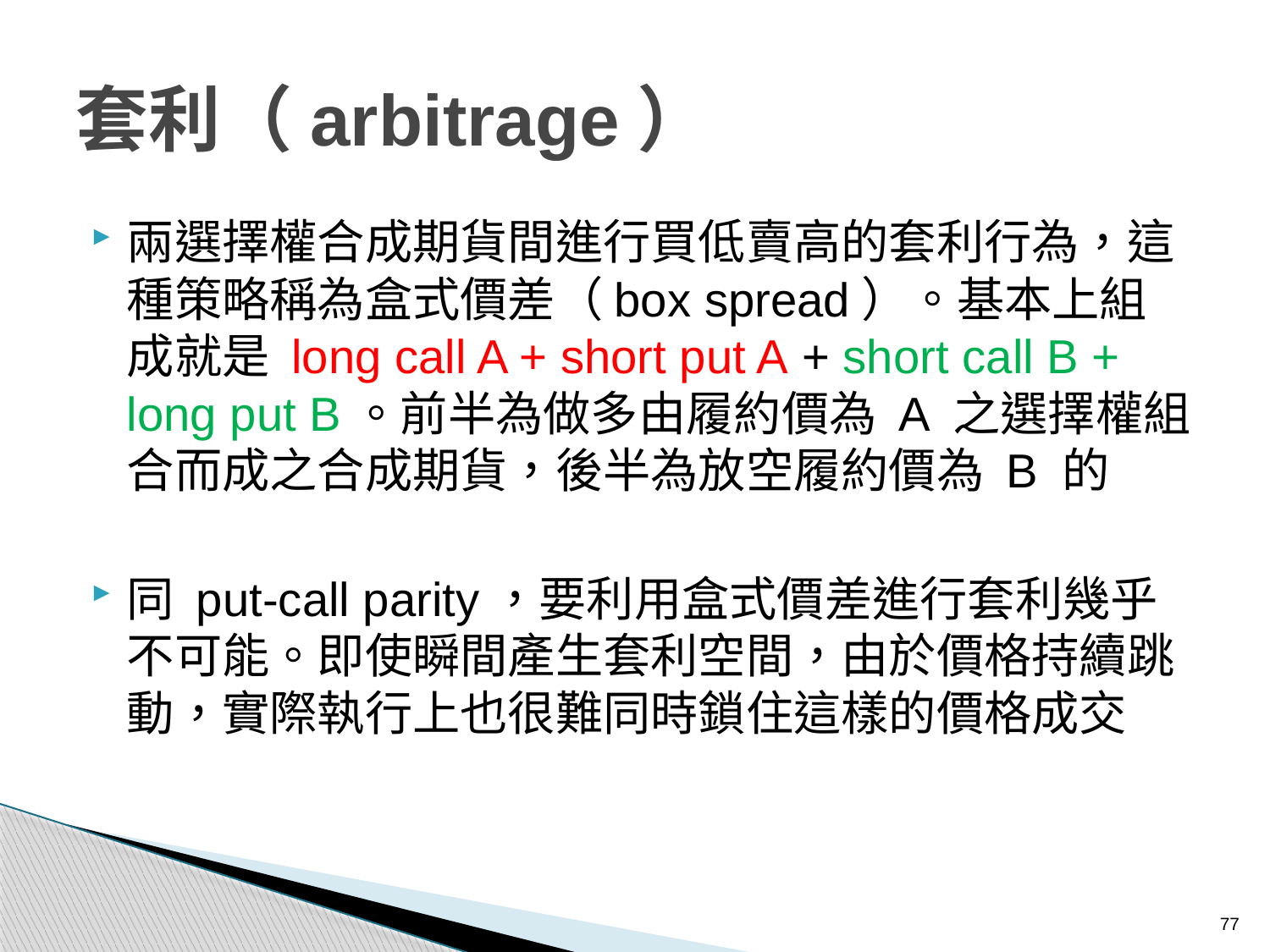

# 套利（arbitrage）
兩選擇權合成期貨間進行買低賣高的套利行為，這種策略稱為盒式價差（box spread）。基本上組成就是 long call A + short put A + short call B + long put B。前半為做多由履約價為 A 之選擇權組合而成之合成期貨，後半為放空履約價為 B 的

同 put-call parity，要利用盒式價差進行套利幾乎不可能。即使瞬間產生套利空間，由於價格持續跳動，實際執行上也很難同時鎖住這樣的價格成交
77